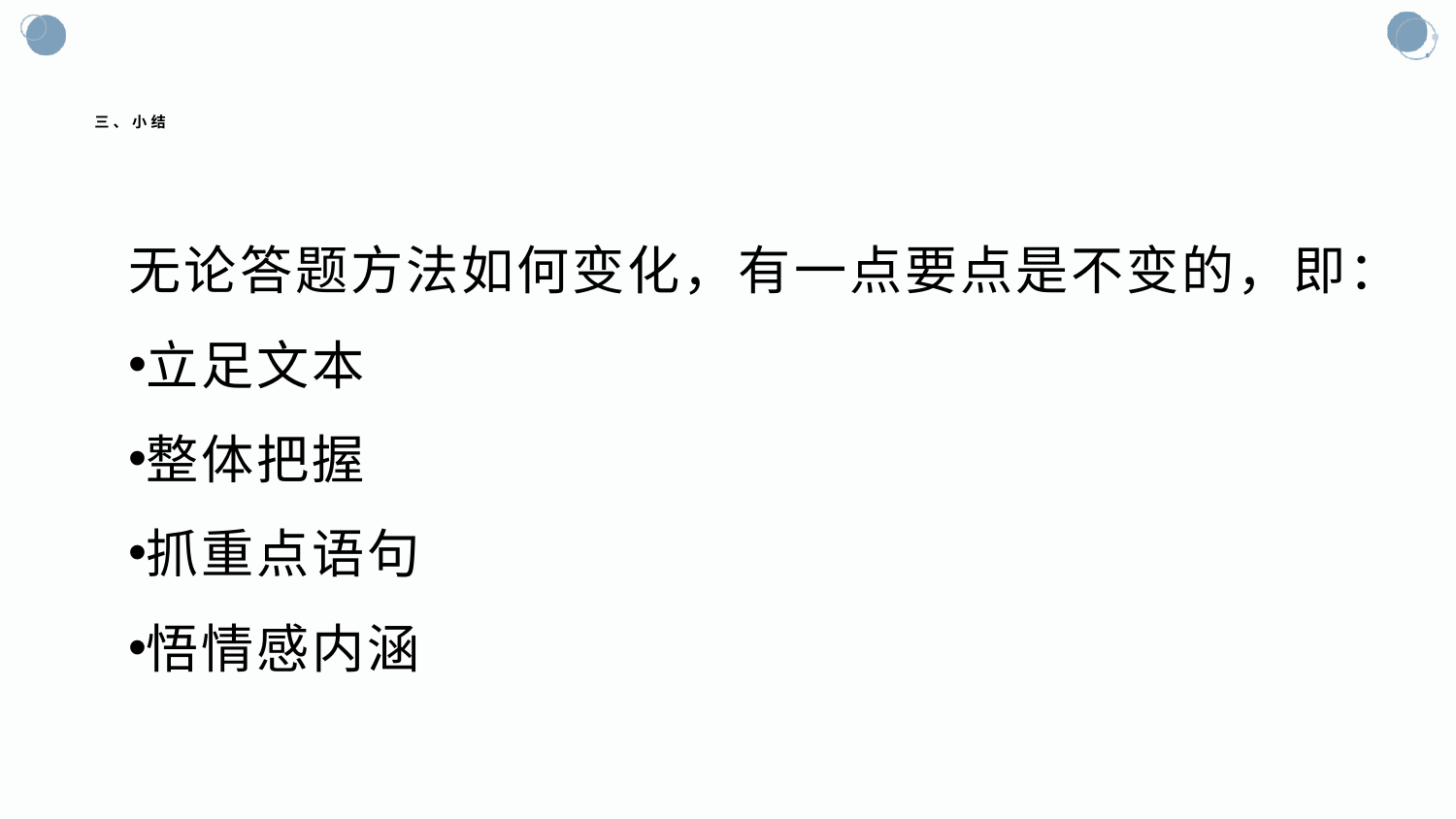

# 三、小结
无论答题方法如何变化，有一点要点是不变的，即：
立足文本
整体把握
抓重点语句
悟情感内涵